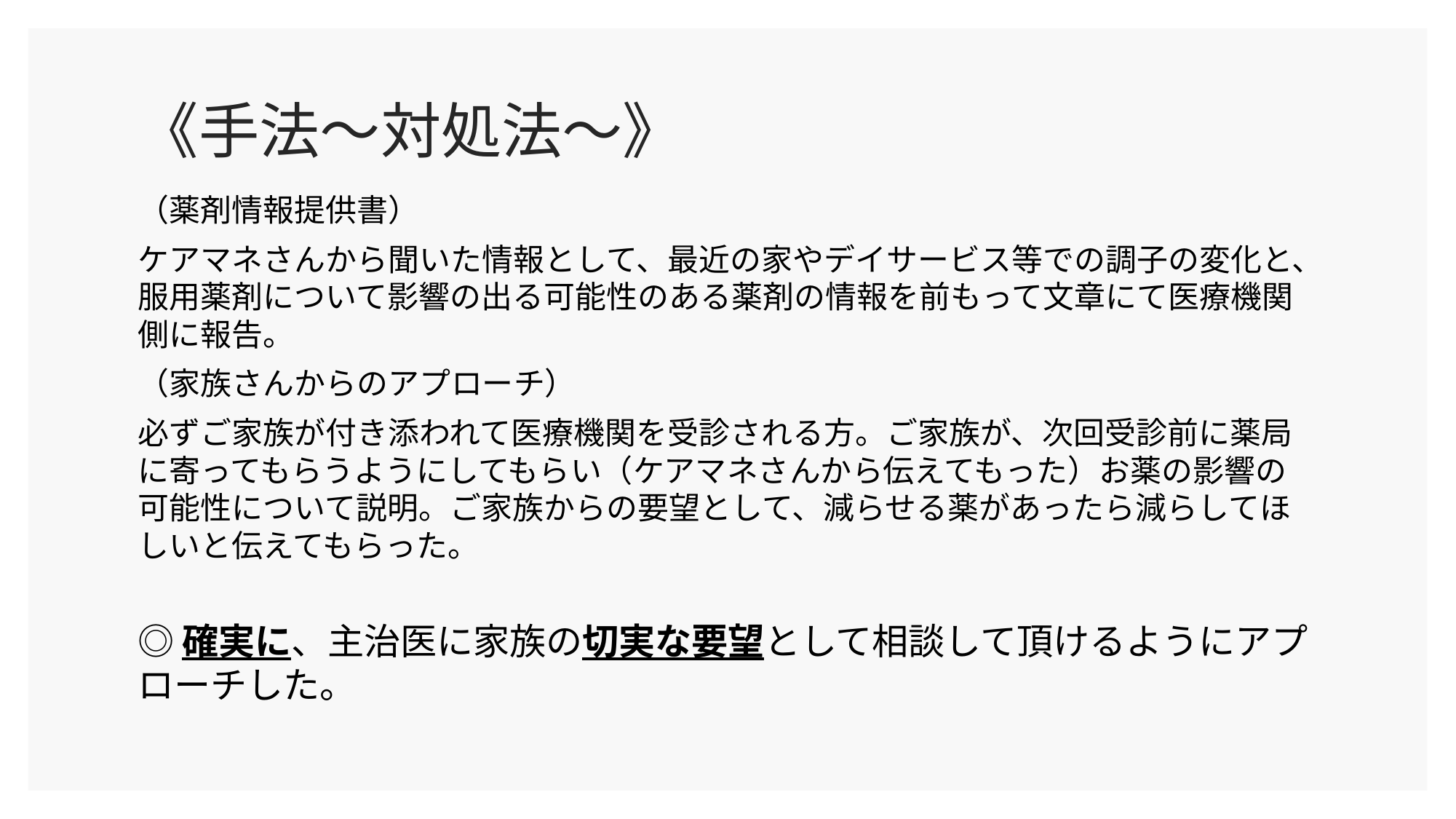

# 《手法～対処法～》
（薬剤情報提供書）
ケアマネさんから聞いた情報として、最近の家やデイサービス等での調子の変化と、服用薬剤について影響の出る可能性のある薬剤の情報を前もって文章にて医療機関側に報告。
（家族さんからのアプローチ）
必ずご家族が付き添われて医療機関を受診される方。ご家族が、次回受診前に薬局に寄ってもらうようにしてもらい（ケアマネさんから伝えてもった）お薬の影響の可能性について説明。ご家族からの要望として、減らせる薬があったら減らしてほしいと伝えてもらった。

◎確実に、主治医に家族の切実な要望として相談して頂けるようにアプローチした。